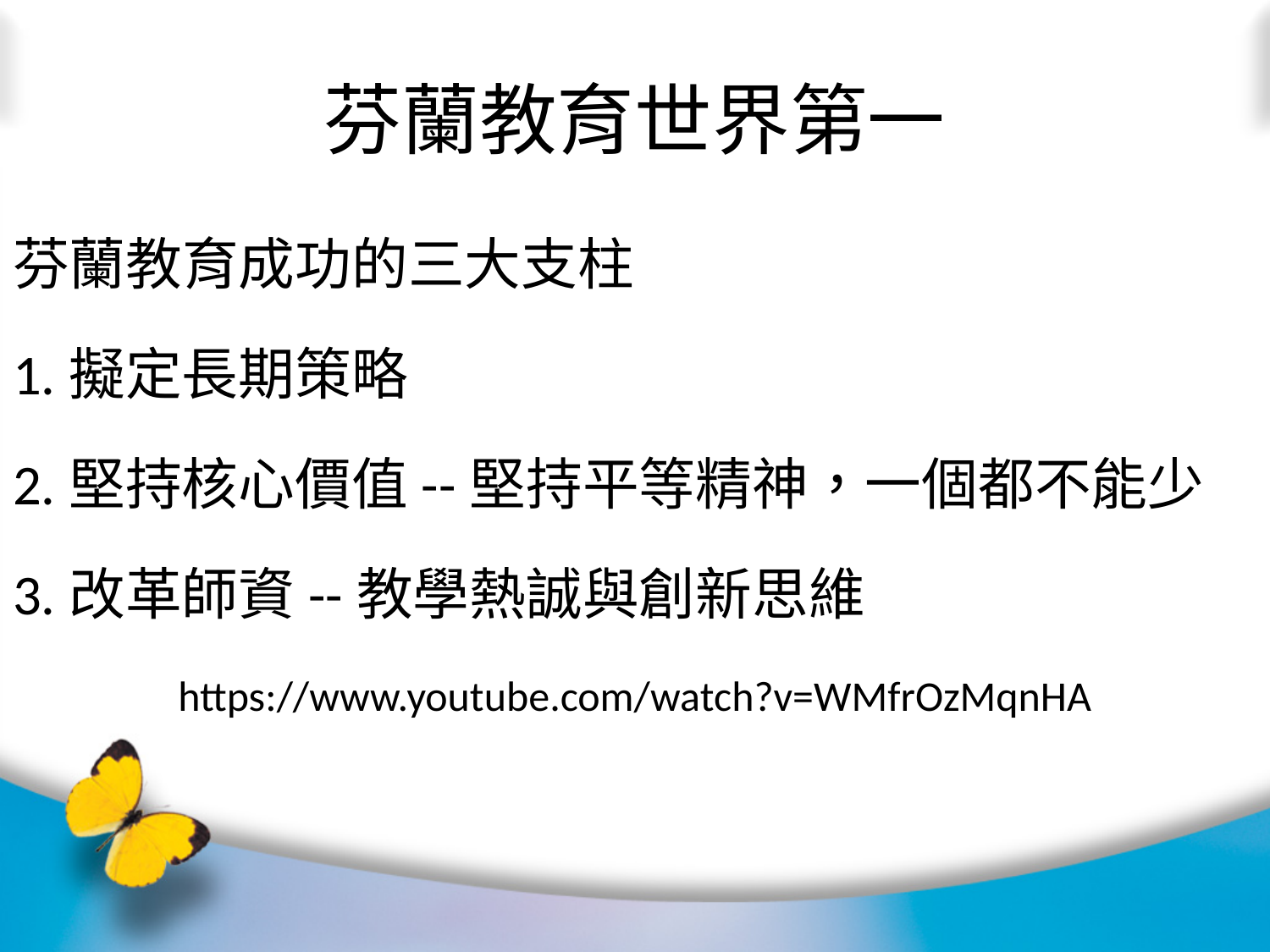

# 芬蘭教育世界第一
芬蘭教育成功的三大支柱
1.擬定長期策略
2.堅持核心價值--堅持平等精神，一個都不能少
3.改革師資--教學熱誠與創新思維
https://www.youtube.com/watch?v=WMfrOzMqnHA